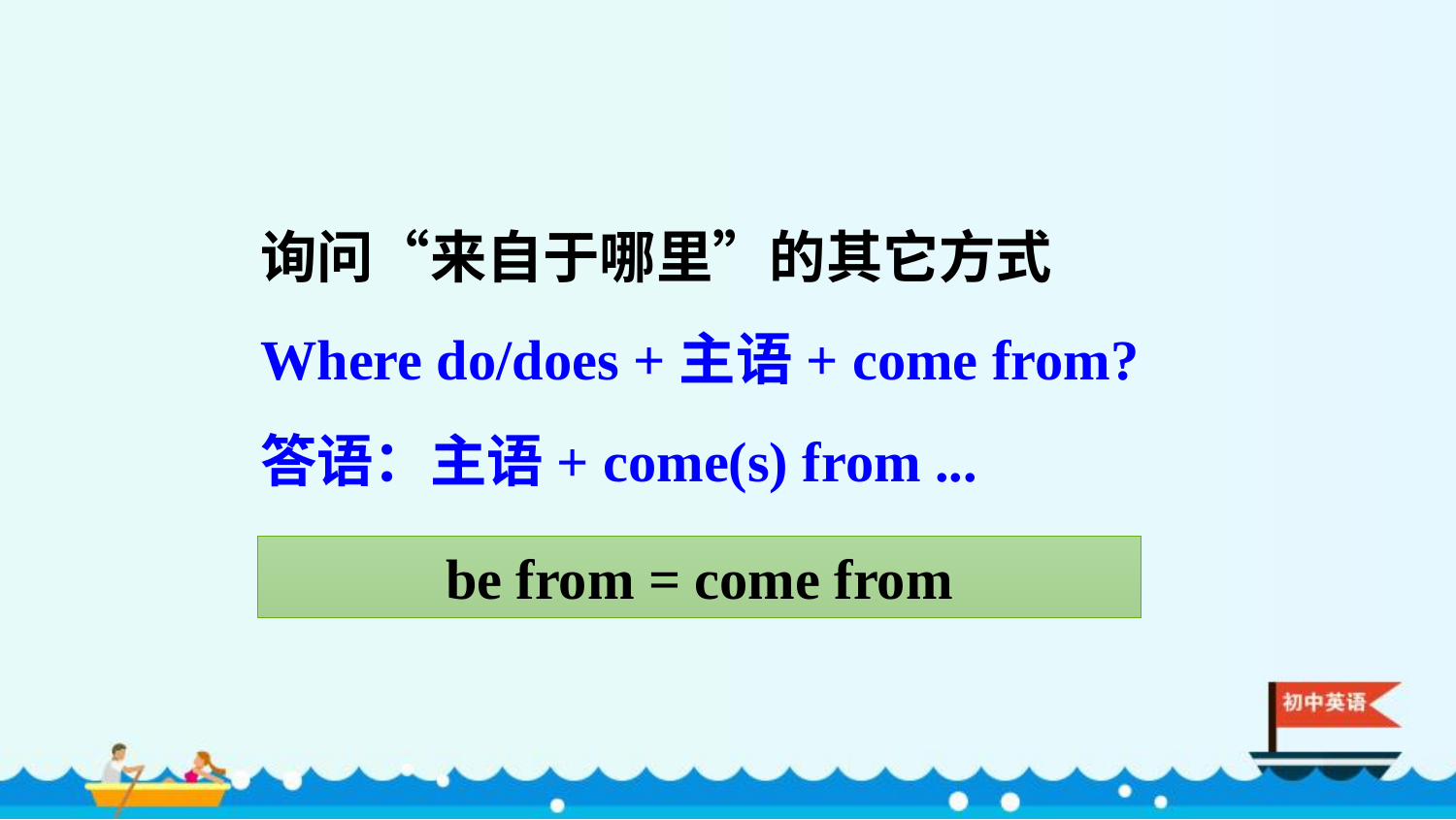

询问“来自于哪里”的其它方式
Where do/does +主语+ come from?
答语：主语+ come(s) from ...
be from = come from